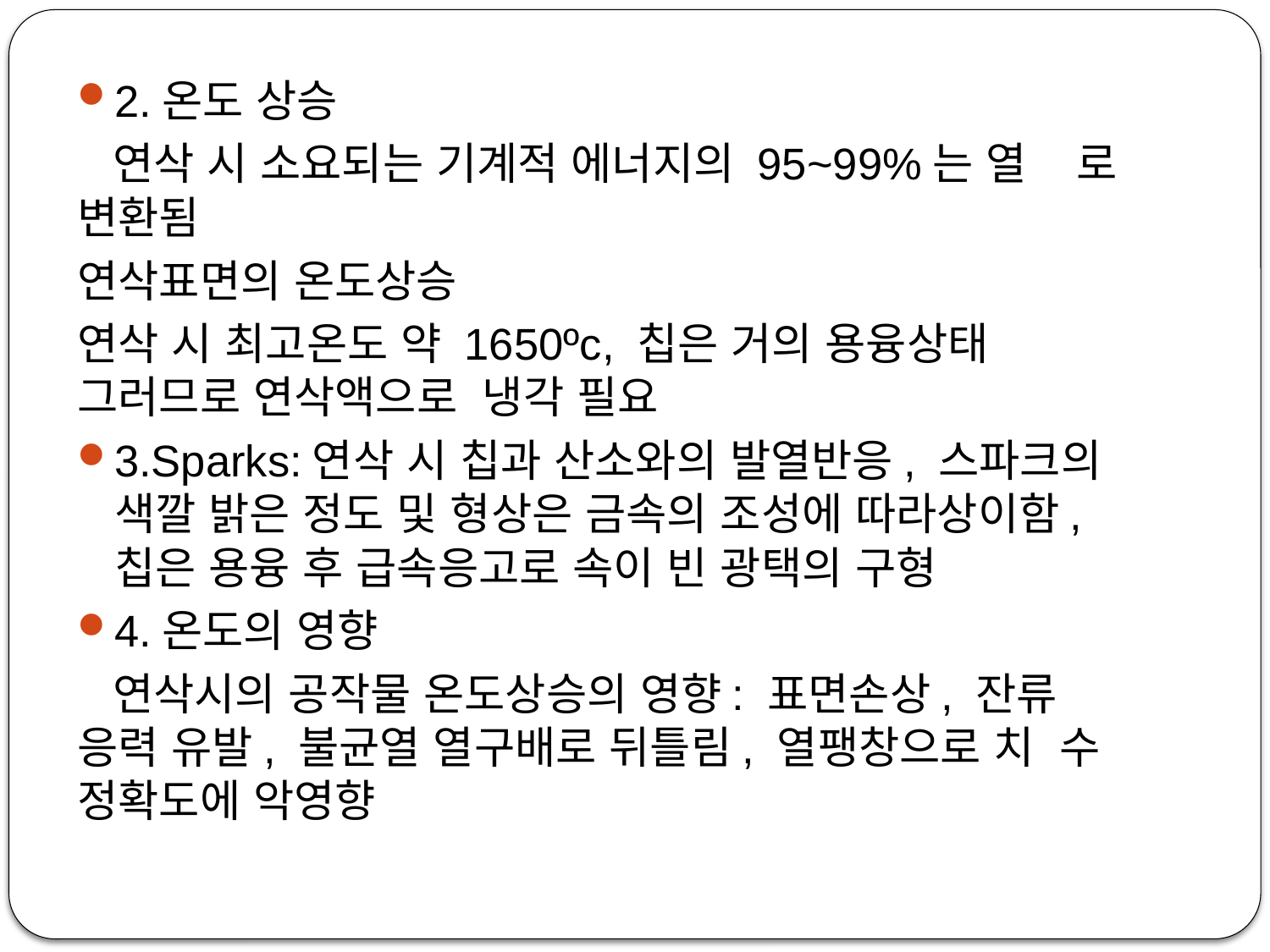

2.온도 상승
  연삭 시 소요되는 기계적 에너지의 95~99%는 열    로 변환됨
연삭표면의 온도상승
연삭 시 최고온도 약 1650ºc, 칩은 거의 용융상태 그러므로 연삭액으로  냉각 필요
3.Sparks:연삭 시 칩과 산소와의 발열반응, 스파크의 색깔 밝은 정도 및 형상은 금속의 조성에 따라상이함, 칩은 용융 후 급속응고로 속이 빈 광택의 구형
4.온도의 영향
  연삭시의 공작물 온도상승의 영향: 표면손상, 잔류    응력 유발, 불균열 열구배로 뒤틀림, 열팽창으로 치  수 정확도에 악영향